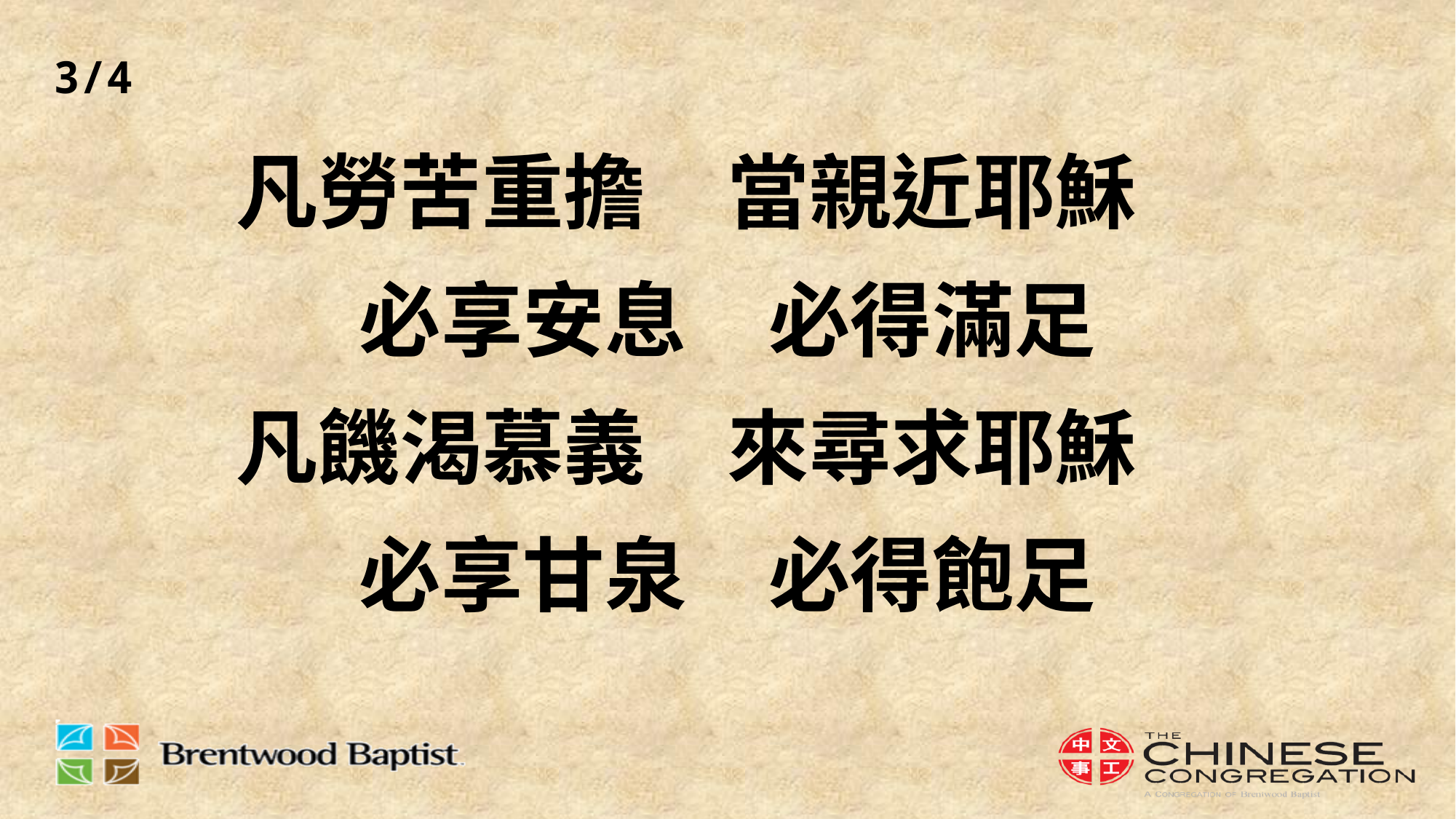

3/4
# 凡勞苦重擔　當親近耶穌　 必享安息　必得滿足 凡饑渴慕義　來尋求耶穌　 必享甘泉　必得飽足